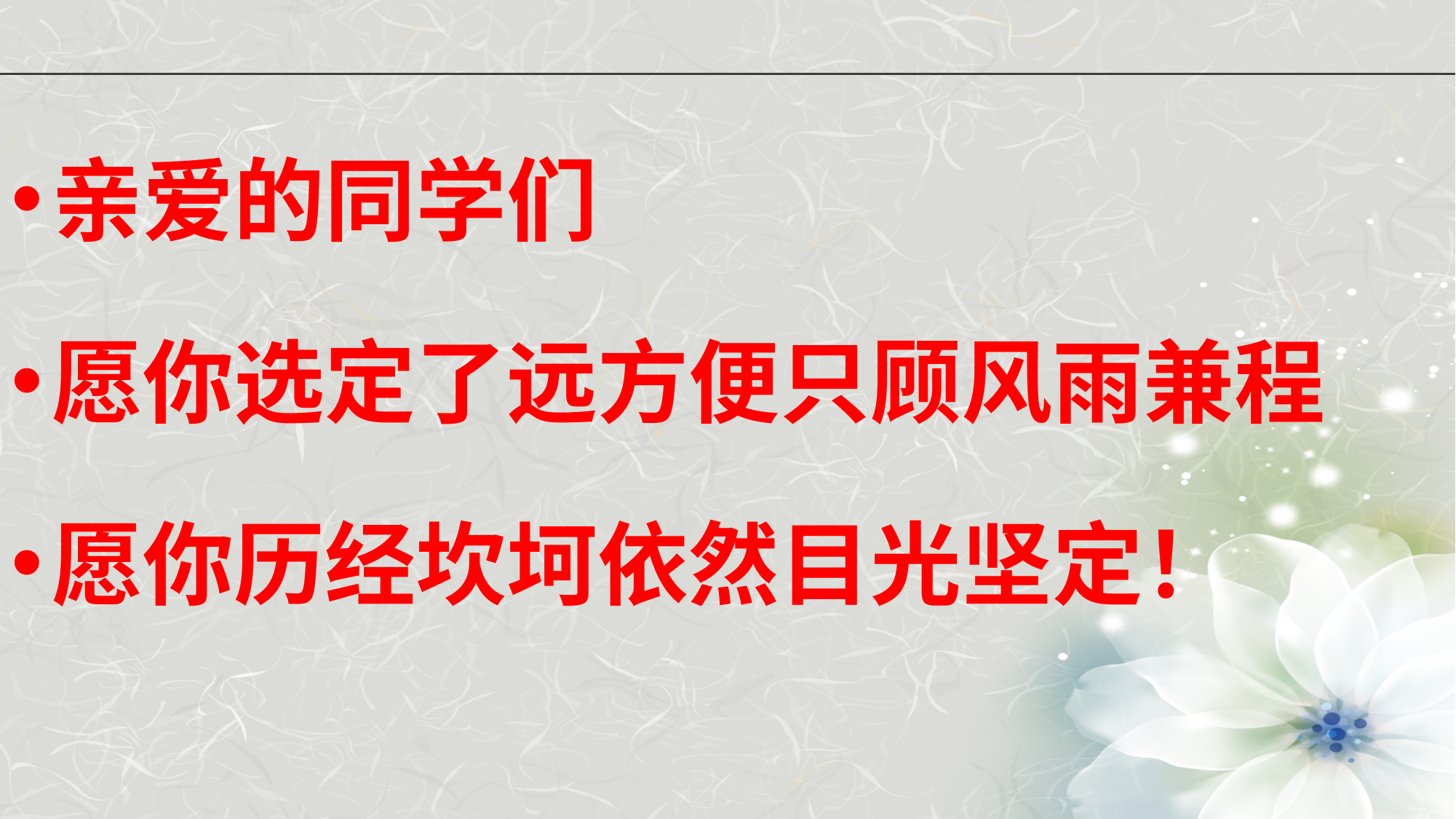

亲爱的同学们
愿你选定了远方便只顾风雨兼程
愿你历经坎坷依然目光坚定！